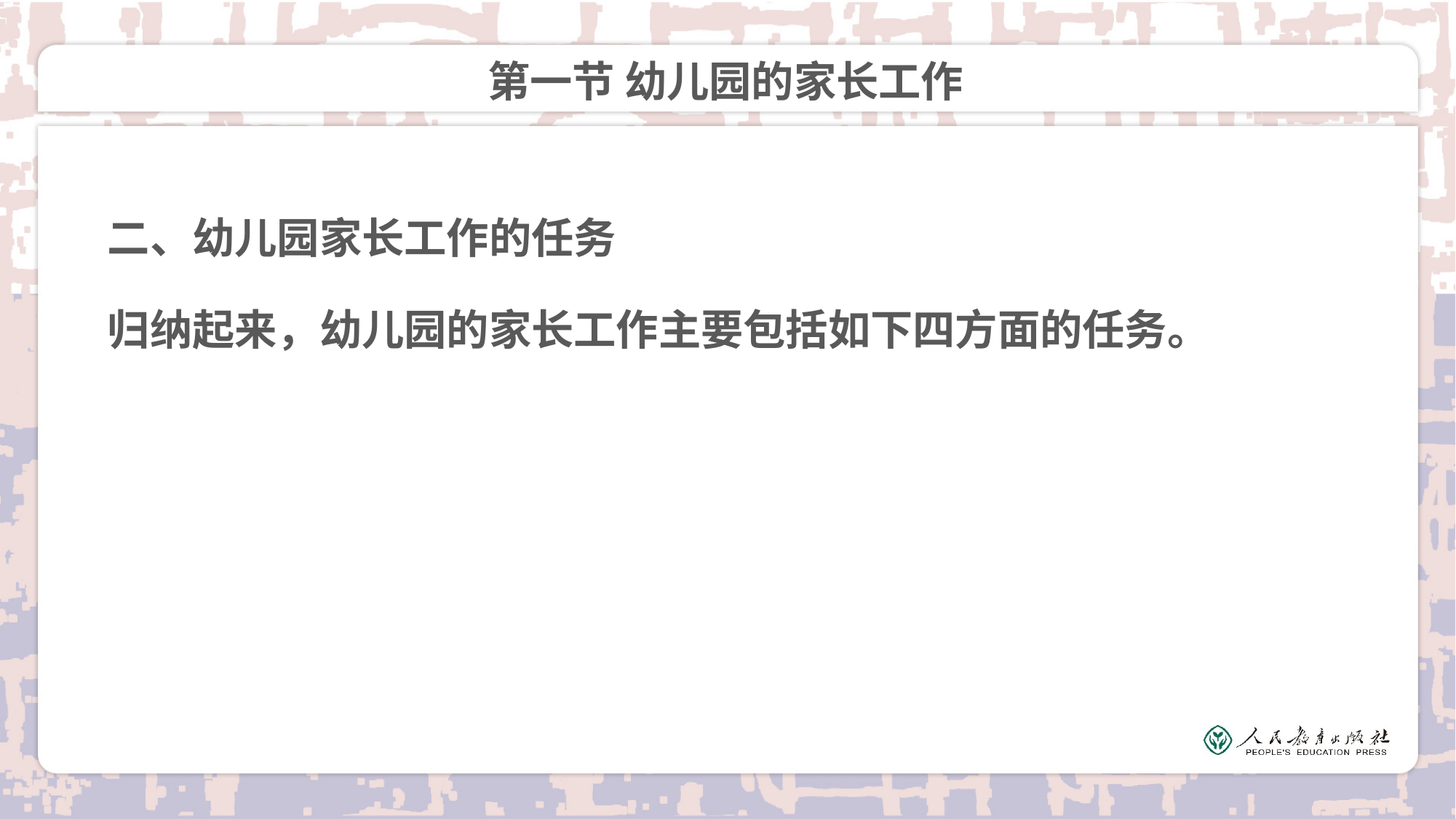

# 第一节 幼儿园的家长工作
二、幼儿园家长工作的任务
归纳起来，幼儿园的家长工作主要包括如下四方面的任务。